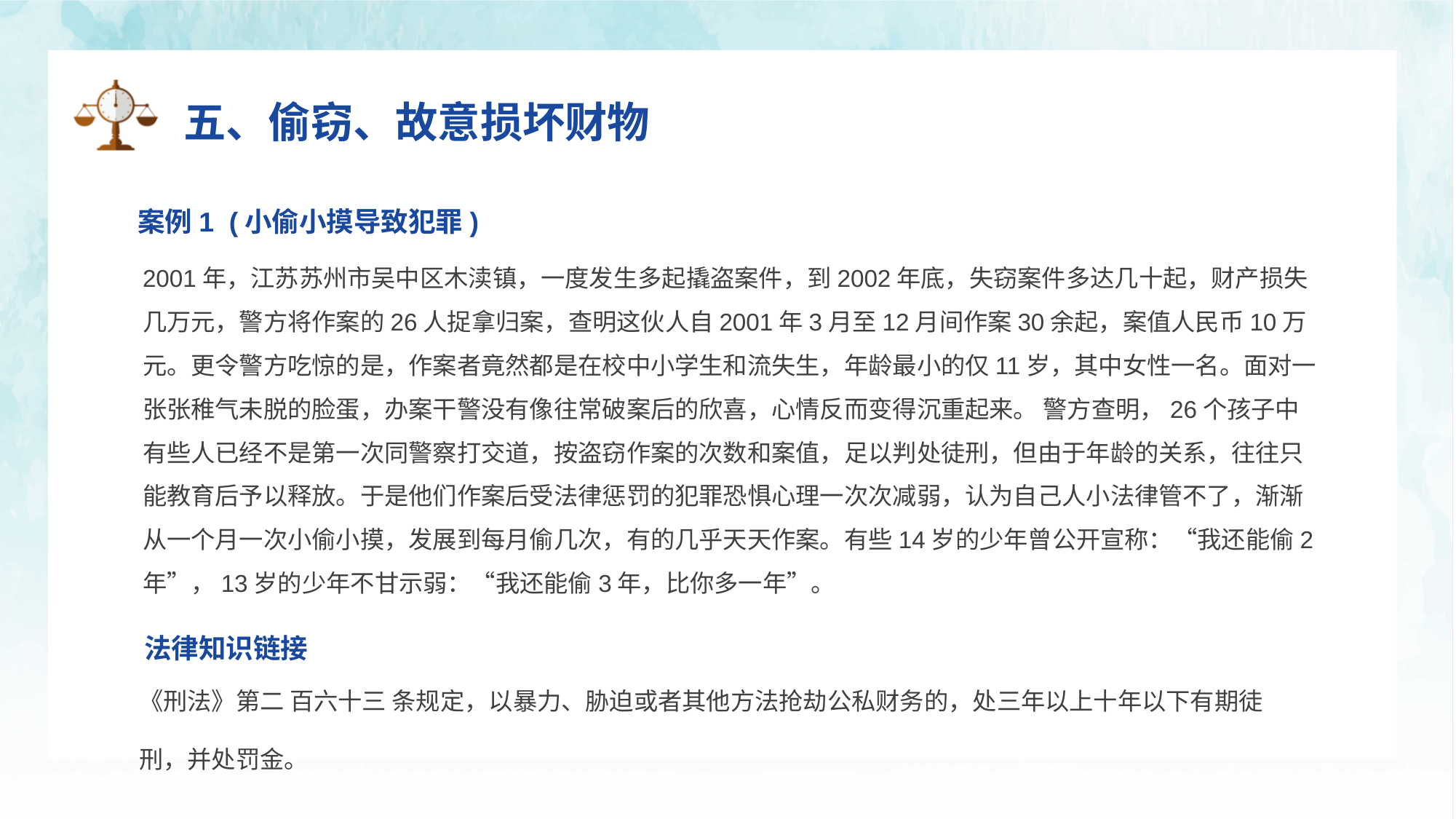

五、偷窃、故意损坏财物
案例1  (小偷小摸导致犯罪)
2001年，江苏苏州市吴中区木渎镇，一度发生多起撬盗案件，到2002年底，失窃案件多达几十起，财产损失几万元，警方将作案的26人捉拿归案，查明这伙人自2001年3月至12月间作案30余起，案值人民币10万元。更令警方吃惊的是，作案者竟然都是在校中小学生和流失生，年龄最小的仅11岁，其中女性一名。面对一张张稚气未脱的脸蛋，办案干警没有像往常破案后的欣喜，心情反而变得沉重起来。 警方查明，26个孩子中有些人已经不是第一次同警察打交道，按盗窃作案的次数和案值，足以判处徒刑，但由于年龄的关系，往往只能教育后予以释放。于是他们作案后受法律惩罚的犯罪恐惧心理一次次减弱，认为自己人小法律管不了，渐渐从一个月一次小偷小摸，发展到每月偷几次，有的几乎天天作案。有些14岁的少年曾公开宣称：“我还能偷2年”，13岁的少年不甘示弱：“我还能偷3年，比你多一年”。
法律知识链接
《刑法》第二 百六十三 条规定，以暴力、胁迫或者其他方法抢劫公私财务的，处三年以上十年以下有期徒刑，并处罚金。